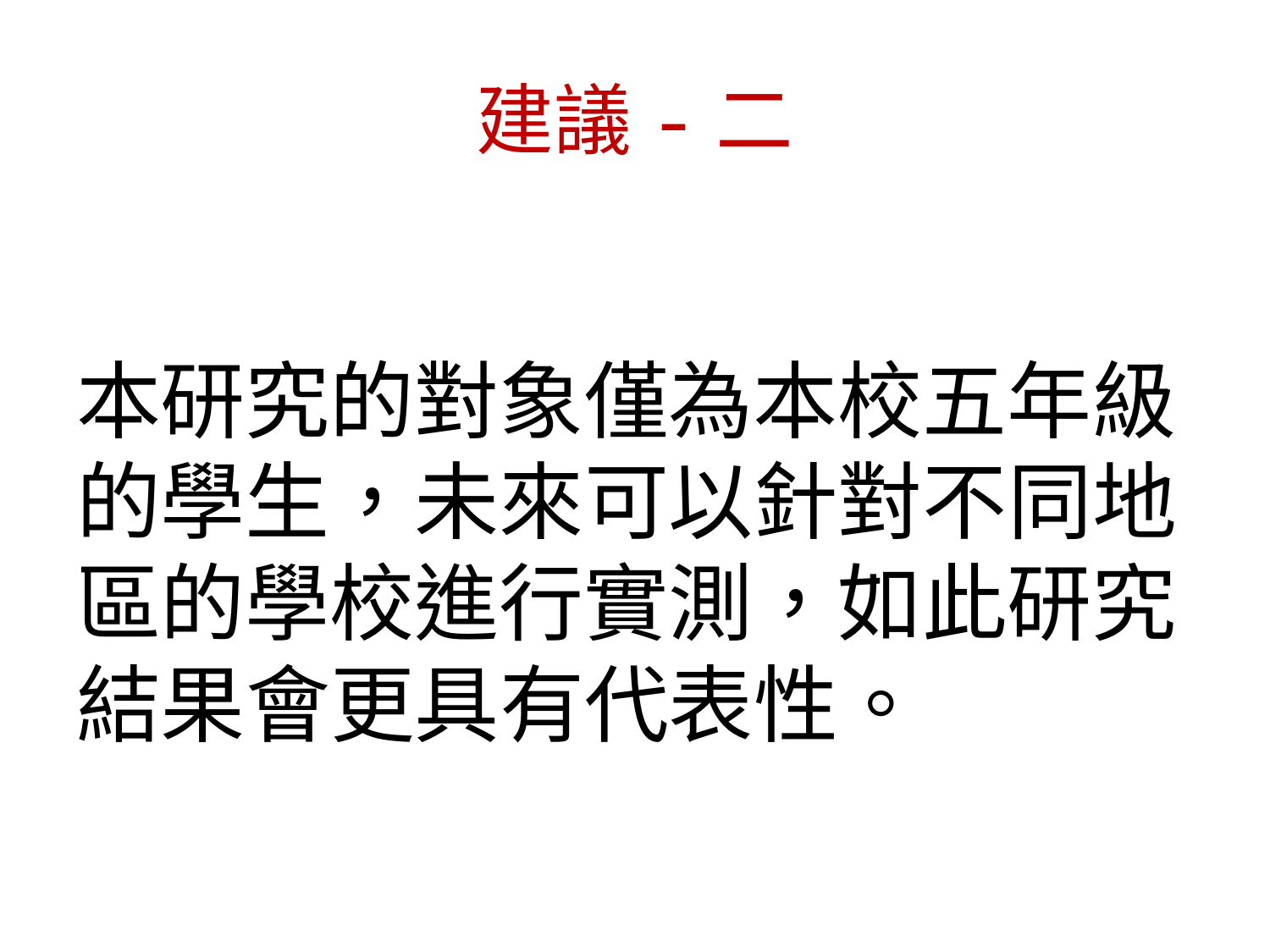

# 建議-二

本研究的對象僅為本校五年級的學生，未來可以針對不同地區的學校進行實測，如此研究結果會更具有代表性。